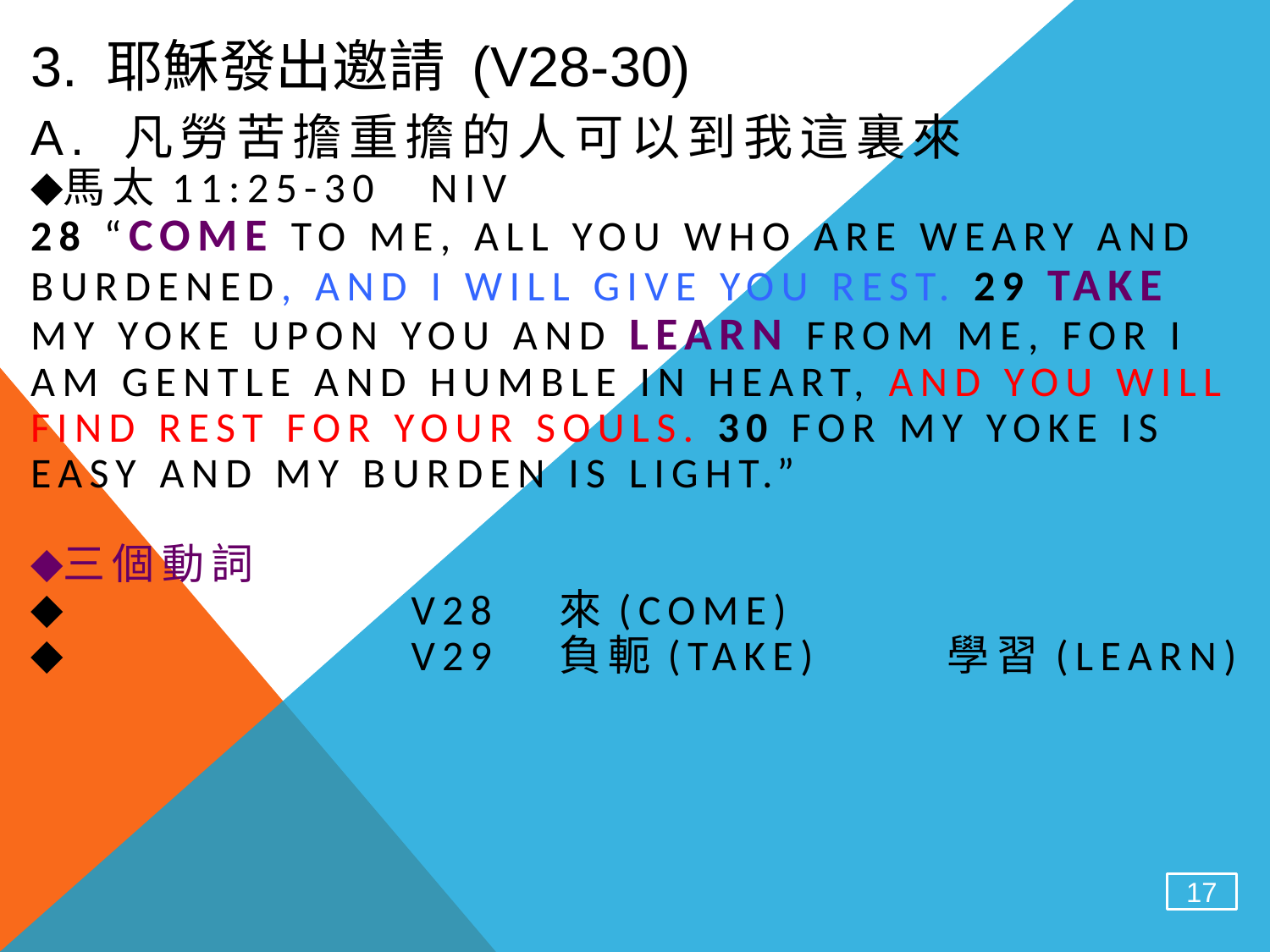

# 3. 耶穌發出邀請 (v28-30)
a. 凡勞苦擔重擔的人可以到我這裏來
馬太11:25-30   NIV
28 “Come to me, all you who are weary and burdened, and I will give you rest. 29 Take my yoke upon you and learn from me, for I am gentle and humble in heart, and you will find rest for your souls. 30 For my yoke is easy and my burden is light.”

三個動詞
                     v28   來(Come)
                     v29   負軛(Take)       學習(Learn)
17